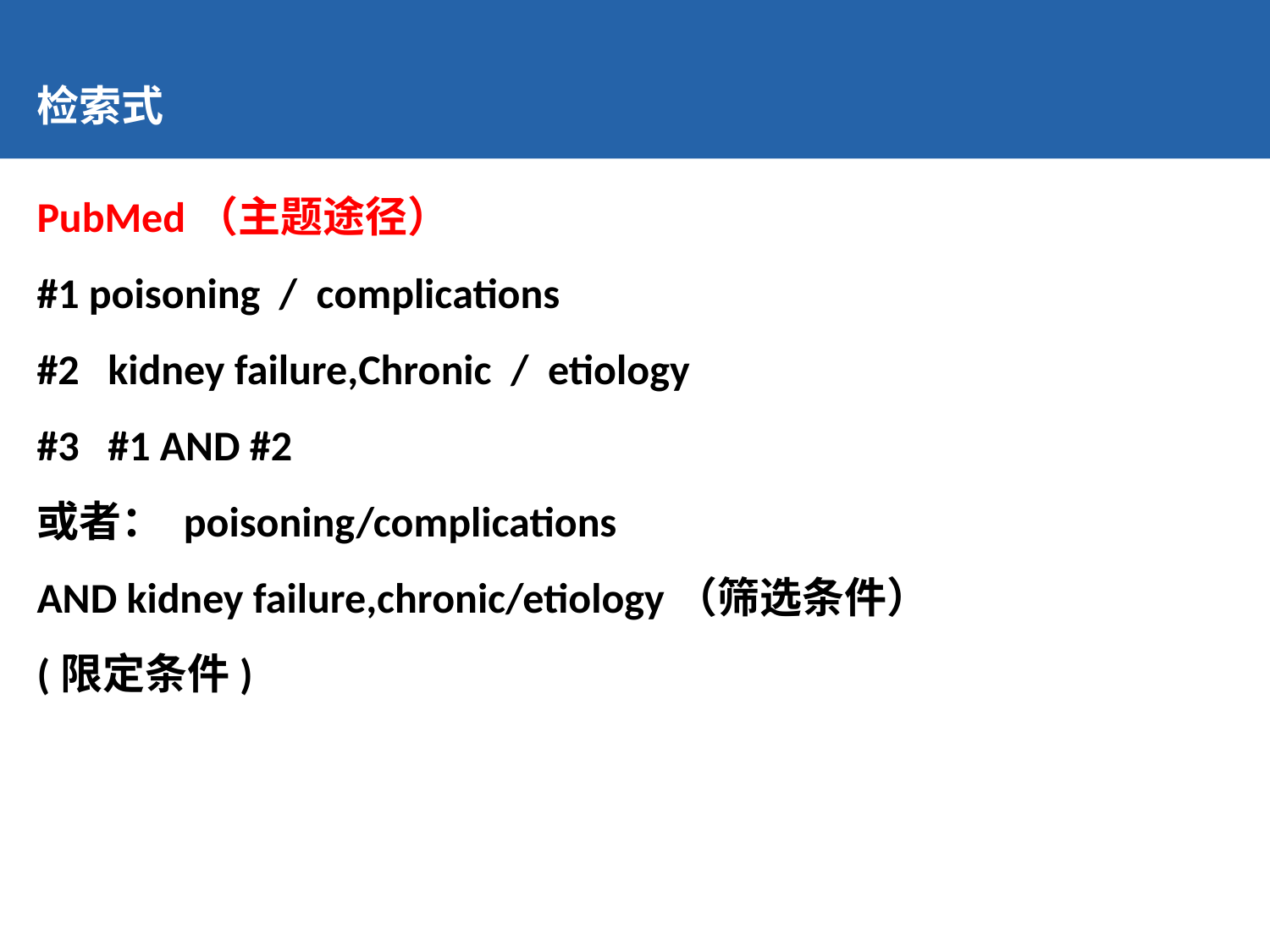

检索式
PubMed（主题途径）
#1 poisoning  /  complications
#2   kidney failure,Chronic  /  etiology
#3   #1 AND #2
或者： poisoning/complications
AND kidney failure,chronic/etiology（筛选条件）
(限定条件)